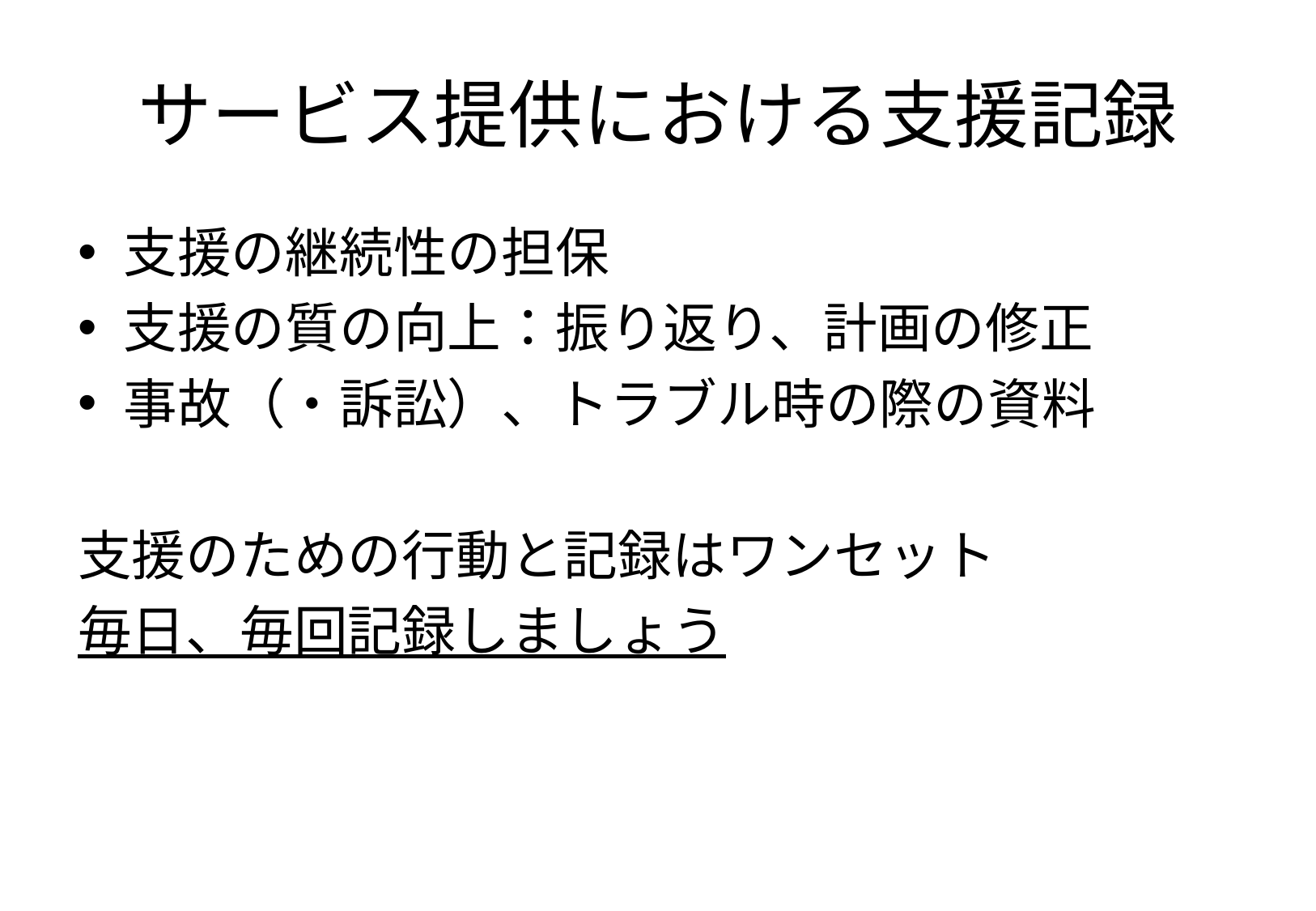

# サービス提供における支援記録
支援の継続性の担保
支援の質の向上：振り返り、計画の修正
事故（・訴訟）、トラブル時の際の資料

支援のための行動と記録はワンセット
毎日、毎回記録しましょう